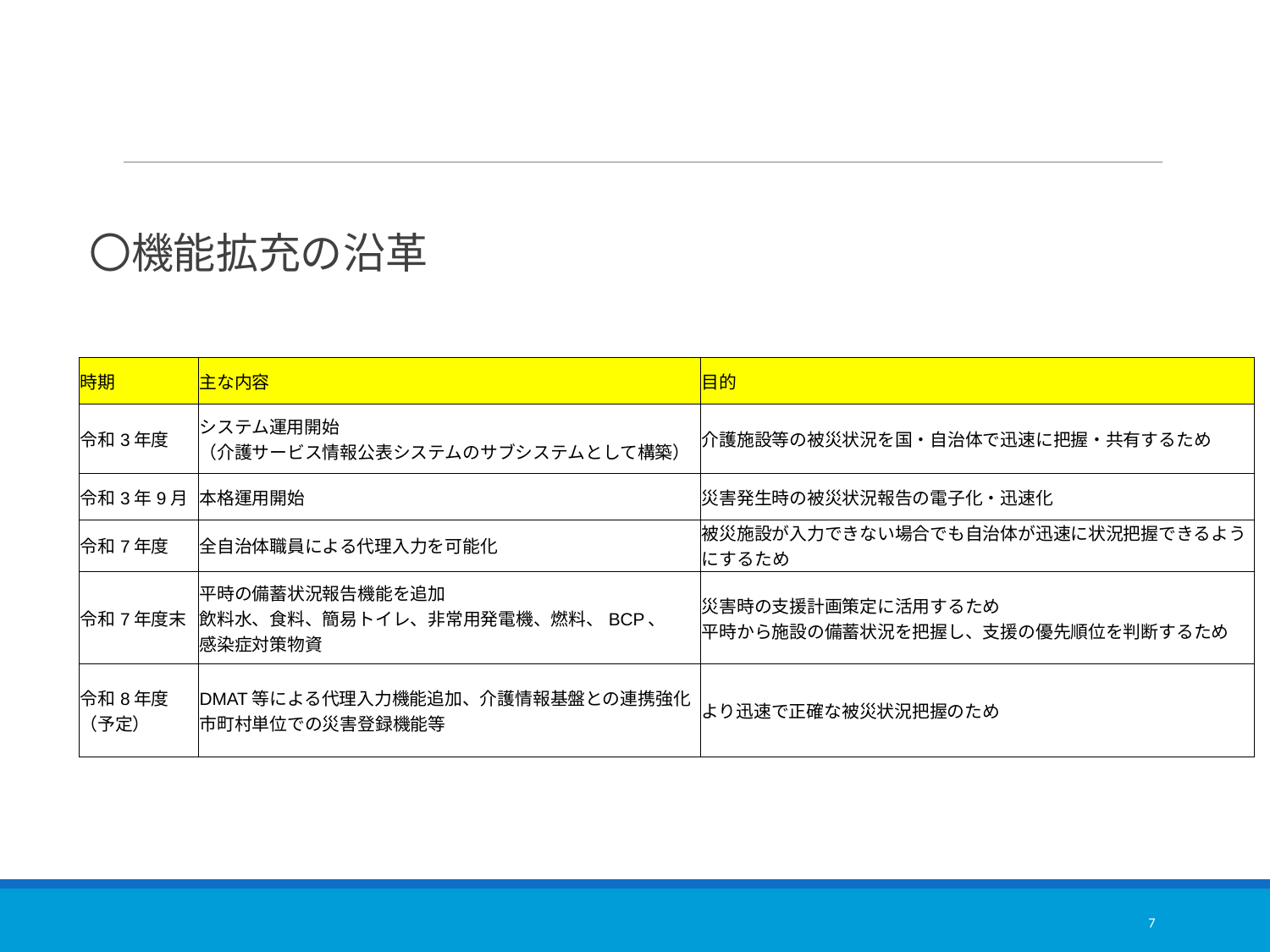

#
〇機能拡充の沿革

| 時期 | 主な内容 | 目的 |
| --- | --- | --- |
| 令和3年度 | システム運用開始 （介護サービス情報公表システムのサブシステムとして構築） | 介護施設等の被災状況を国・自治体で迅速に把握・共有するため |
| 令和3年9月 | 本格運用開始 | 災害発生時の被災状況報告の電子化・迅速化 |
| 令和7年度 | 全自治体職員による代理入力を可能化 | 被災施設が入力できない場合でも自治体が迅速に状況把握できるようにするため |
| 令和7年度末 | 平時の備蓄状況報告機能を追加 飲料水、食料、簡易トイレ、非常用発電機、燃料、BCP、 感染症対策物資 | 災害時の支援計画策定に活用するため 平時から施設の備蓄状況を把握し、支援の優先順位を判断するため |
| 令和8年度 （予定） | DMAT等による代理入力機能追加、介護情報基盤との連携強化 市町村単位での災害登録機能等 | より迅速で正確な被災状況把握のため |
7